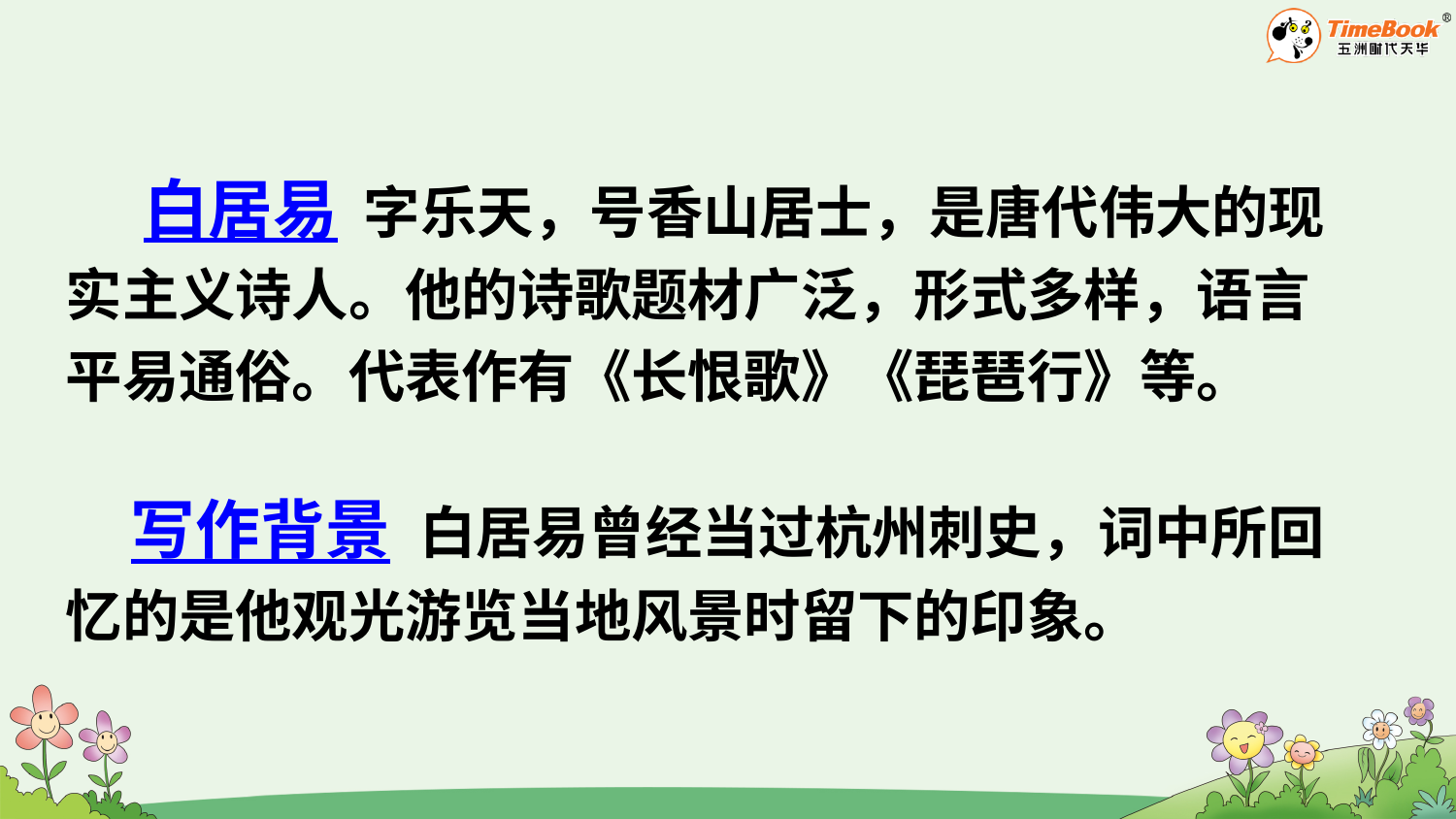

白居易  字乐天，号香山居士，是唐代伟大的现实主义诗人。他的诗歌题材广泛，形式多样，语言平易通俗。代表作有《长恨歌》《琵琶行》等。
    写作背景  白居易曾经当过杭州刺史，词中所回忆的是他观光游览当地风景时留下的印象。